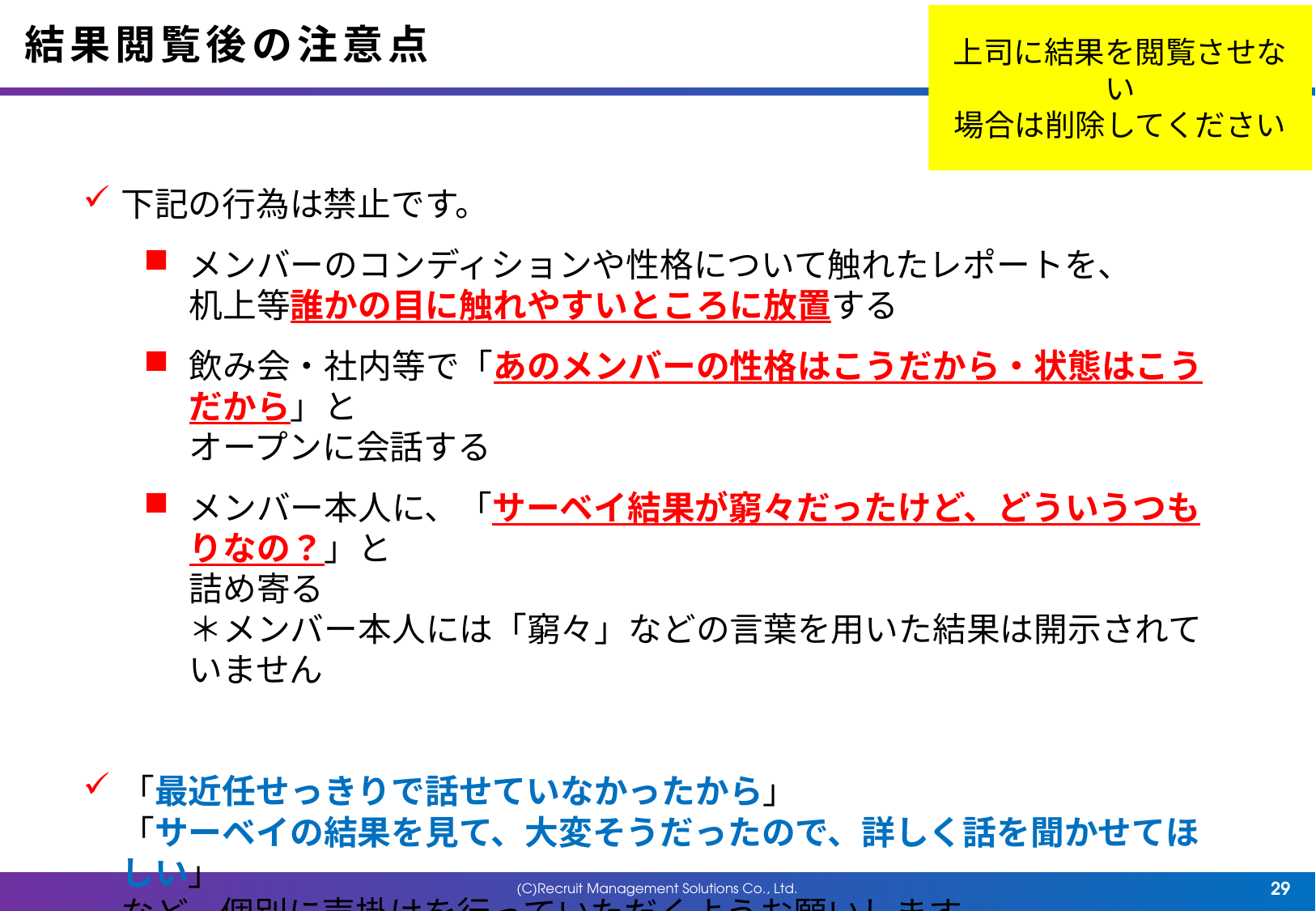

上司に結果を閲覧させない
場合は削除してください
# 結果閲覧後の注意点
下記の行為は禁止です。
メンバーのコンディションや性格について触れたレポートを、
机上等誰かの目に触れやすいところに放置する
飲み会・社内等で「あのメンバーの性格はこうだから・状態はこうだから」と
オープンに会話する
メンバー本人に、「サーベイ結果が窮々だったけど、どういうつもりなの？」と
詰め寄る
＊メンバー本人には「窮々」などの言葉を用いた結果は開示されていません

「最近任せっきりで話せていなかったから」
「サーベイの結果を見て、大変そうだったので、詳しく話を聞かせてほしい」
など、個別に声掛けを行っていただくようお願いします。
(C)Recruit Management Solutions Co., Ltd.
29